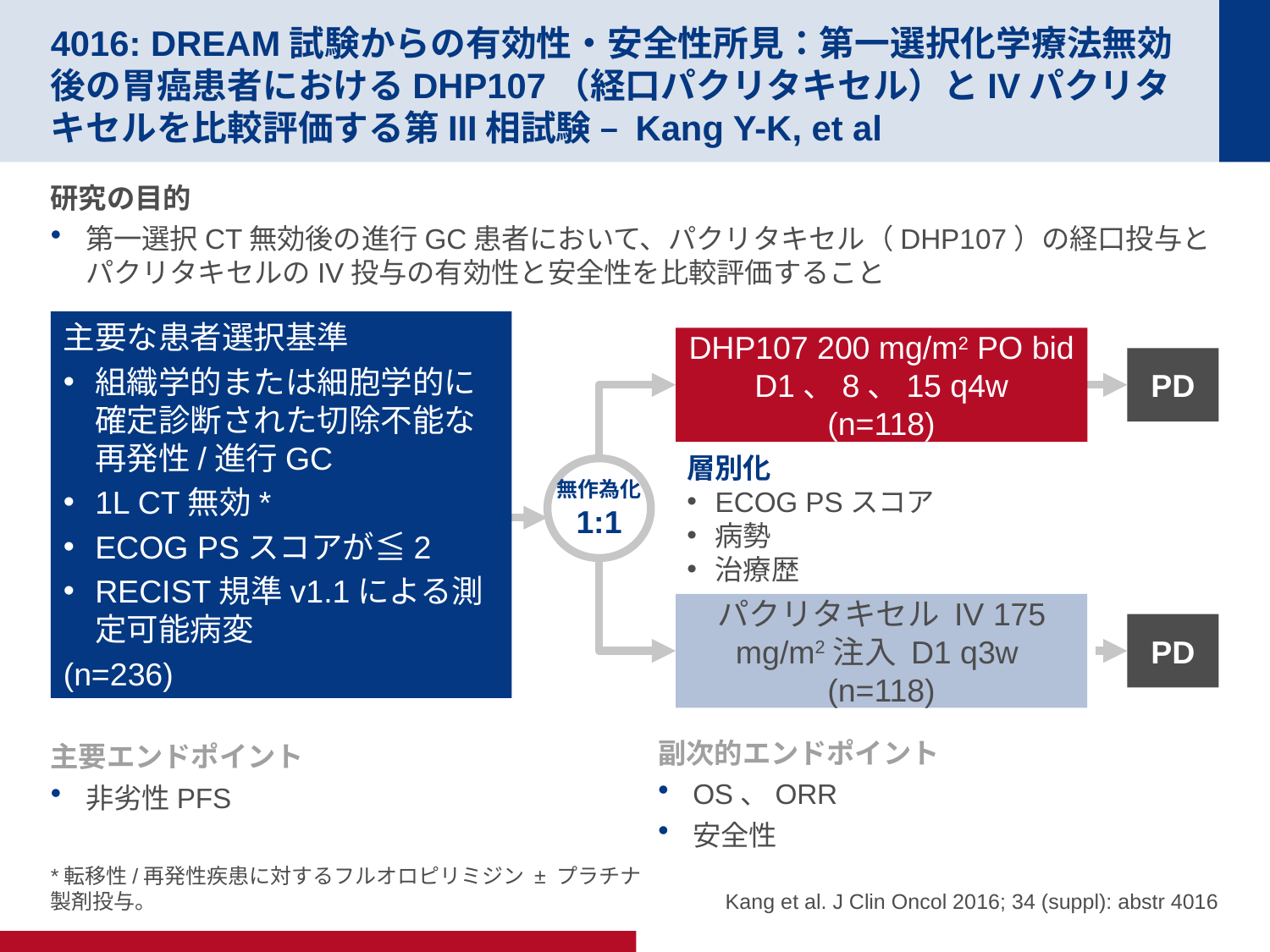

# 4016: DREAM試験からの有効性・安全性所見：第一選択化学療法無効後の胃癌患者におけるDHP107（経口パクリタキセル）とIVパクリタキセルを比較評価する第III相試験 – Kang Y-K, et al
研究の目的
第一選択CT無効後の進行GC患者において、パクリタキセル（DHP107）の経口投与とパクリタキセルのIV投与の有効性と安全性を比較評価すること
主要な患者選択基準
組織学的または細胞学的に確定診断された切除不能な再発性/進行GC
1L CT無効*
ECOG PSスコアが≦2
RECIST規準v1.1による測定可能病変
(n=236)
DHP107 200 mg/m2 PO bid D1、8、15 q4w
(n=118)
PD
層別化
ECOG PSスコア
病勢
治療歴
無作為化
1:1
パクリタキセル IV 175 mg/m2注入 D1 q3w
(n=118)
PD
副次的エンドポイント
OS、ORR
安全性
主要エンドポイント
非劣性PFS

Kang et al. J Clin Oncol 2016; 34 (suppl): abstr 4016
*転移性/再発性疾患に対するフルオロピリミジン ± プラチナ製剤投与。